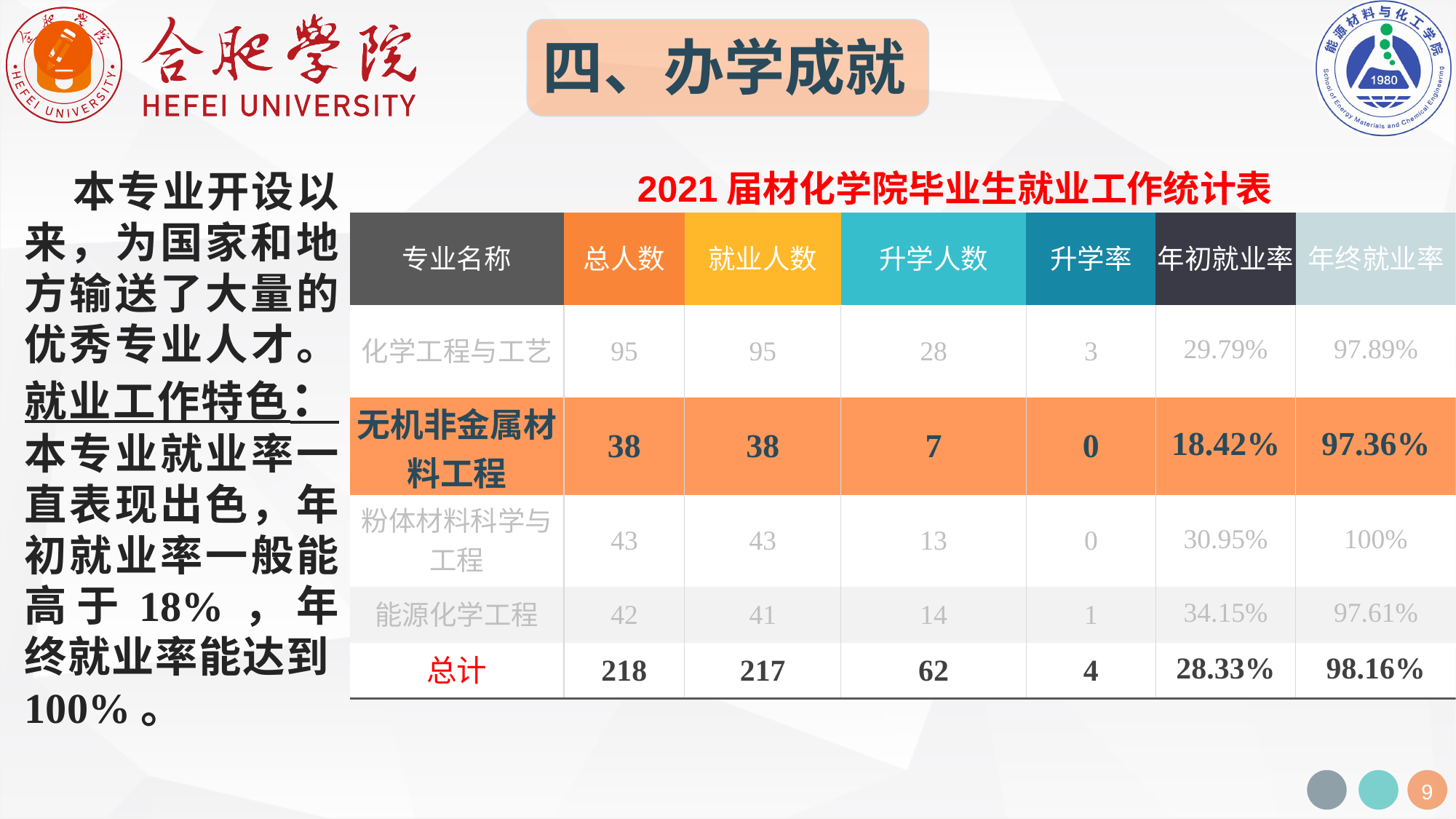

四、办学成就

   本专业开设以来，为国家和地方输送了大量的优秀专业人才。就业工作特色：本专业就业率一直表现出色，年初就业率一般能高于18%，年终就业率能达到100%。
2021届材化学院毕业生就业工作统计表
| 专业名称 | 总人数 | 就业人数 | 升学人数 | 升学率 | 年初就业率 | 年终就业率 |
| --- | --- | --- | --- | --- | --- | --- |
| 化学工程与工艺 | 95 | 95 | 28 | 3 | 29.79% | 97.89% |
| 无机非金属材料工程 | 38 | 38 | 7 | 0 | 18.42% | 97.36% |
| 粉体材料科学与工程 | 43 | 43 | 13 | 0 | 30.95% | 100% |
| 能源化学工程 | 42 | 41 | 14 | 1 | 34.15% | 97.61% |
| 总计 | 218 | 217 | 62 | 4 | 28.33% | 98.16% |